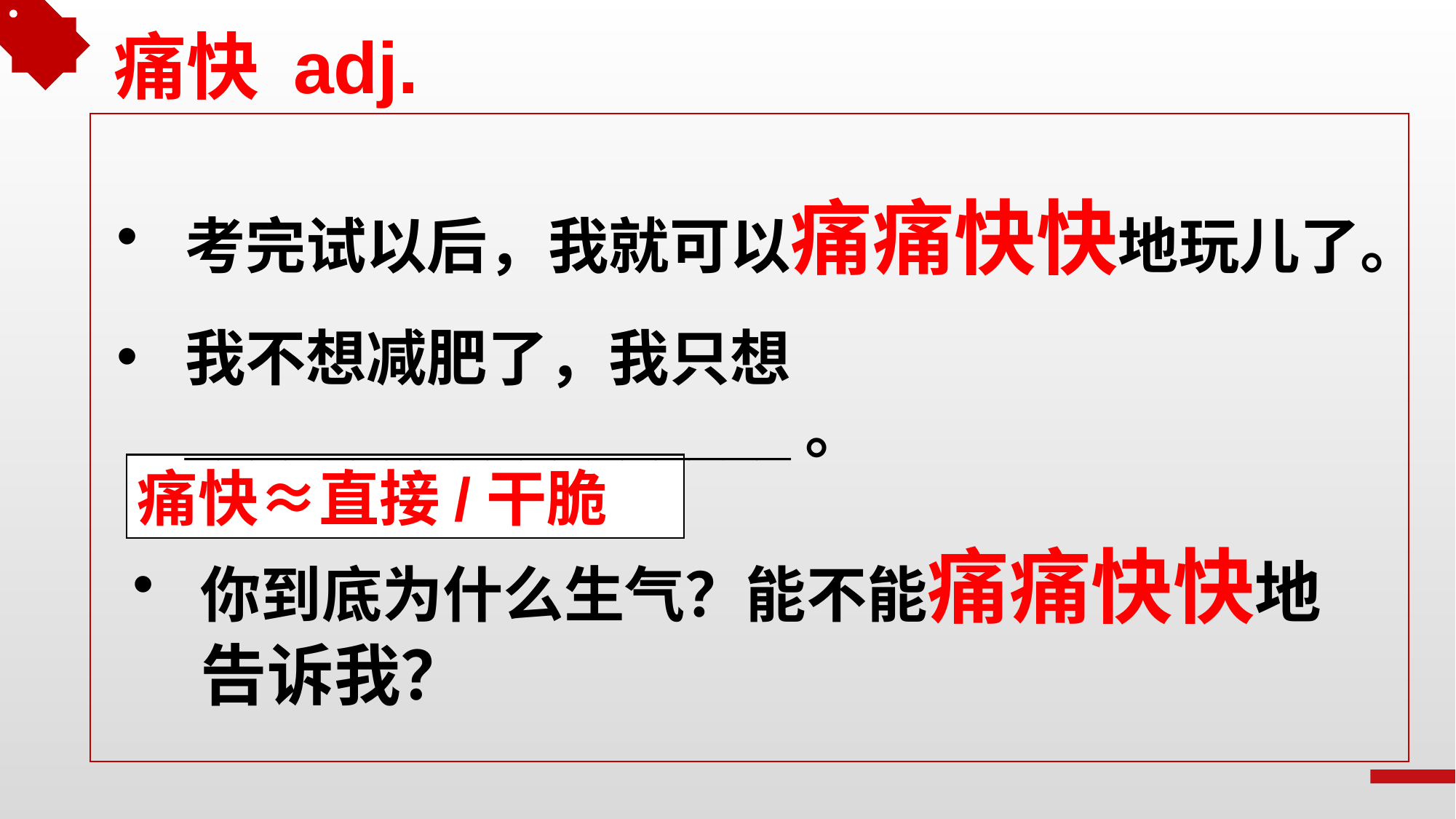

痛快 adj.

考完试以后，我就可以痛痛快快地玩儿了。
我不想减肥了，我只想__________________。
痛快≈直接/干脆
你到底为什么生气？能不能痛痛快快地告诉我？